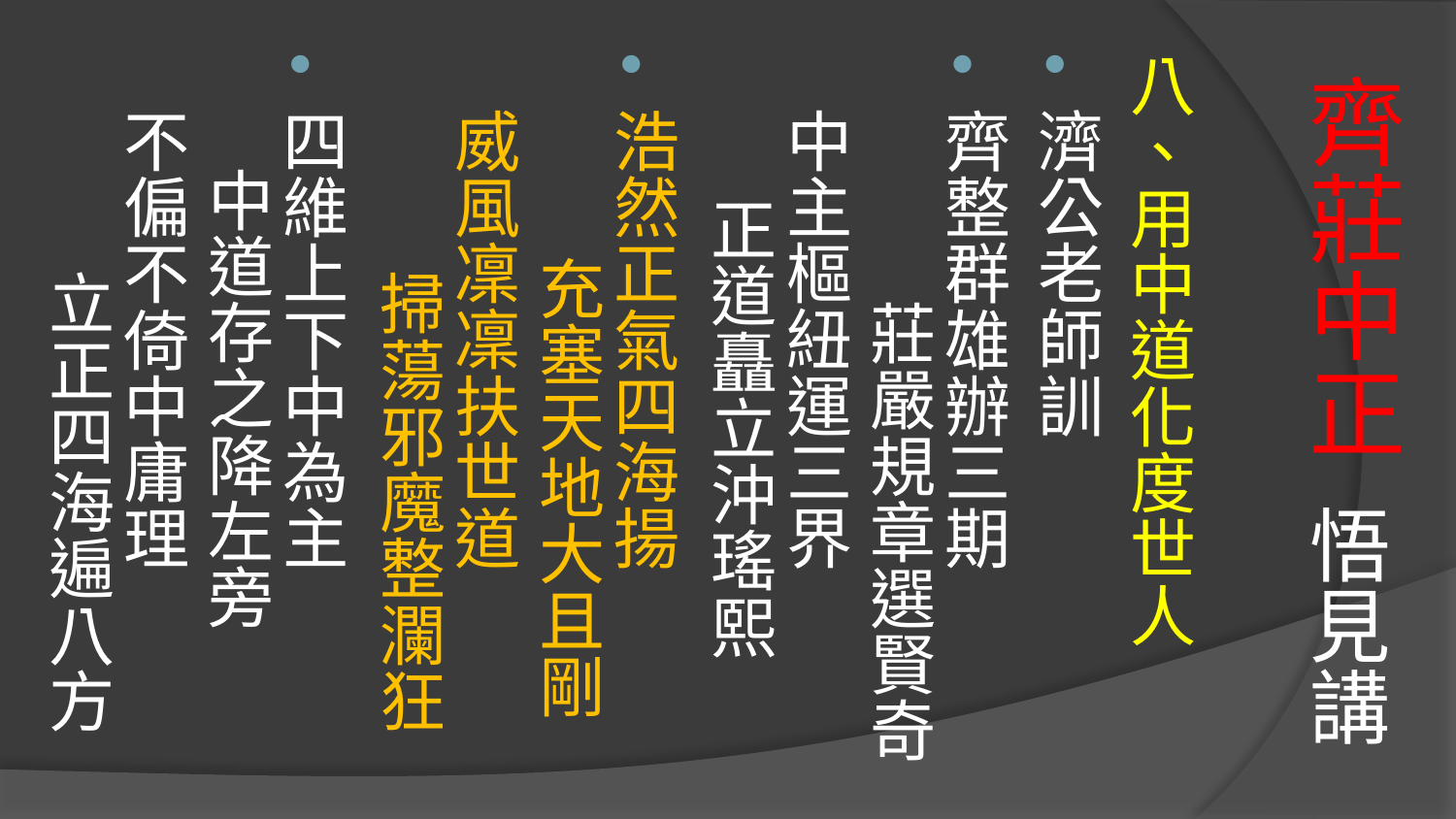

八、用中道化度世人
濟公老師訓
齊整群雄辦三期　                       莊嚴規章選賢奇
中主樞紐運三界　                正道矗立沖瑤熙
浩然正氣四海揚　                    充塞天地大且剛
威風凜凜扶世道　                     掃蕩邪魔整瀾狂
四維上下中為主　              中道存之降左旁
不偏不倚中庸理　                     立正四海遍八方
# 齊莊中正  悟見講